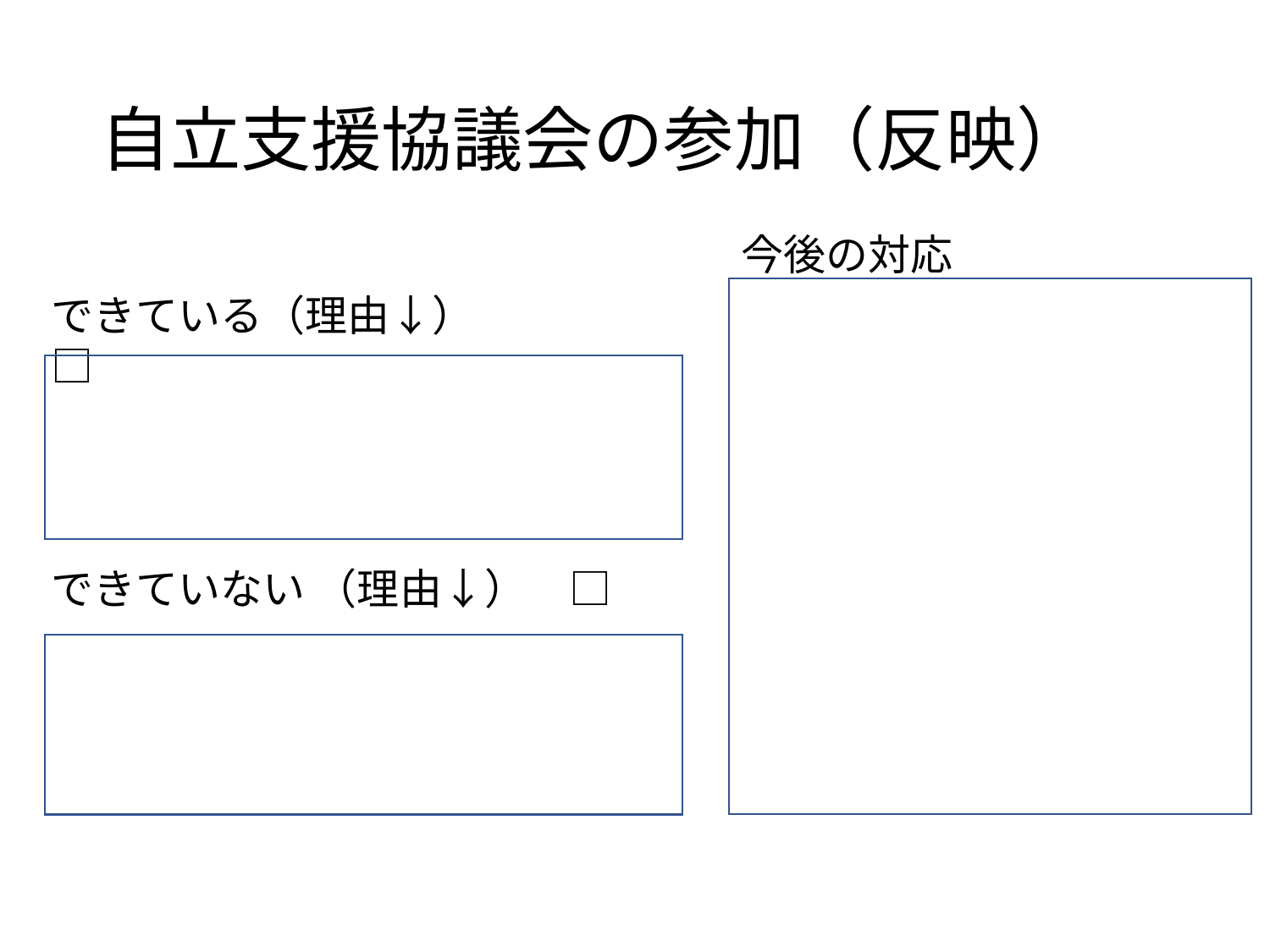

# 自立支援協議会の参加（反映）
今後の対応

できている（理由↓）　　□

できていない （理由↓）　□